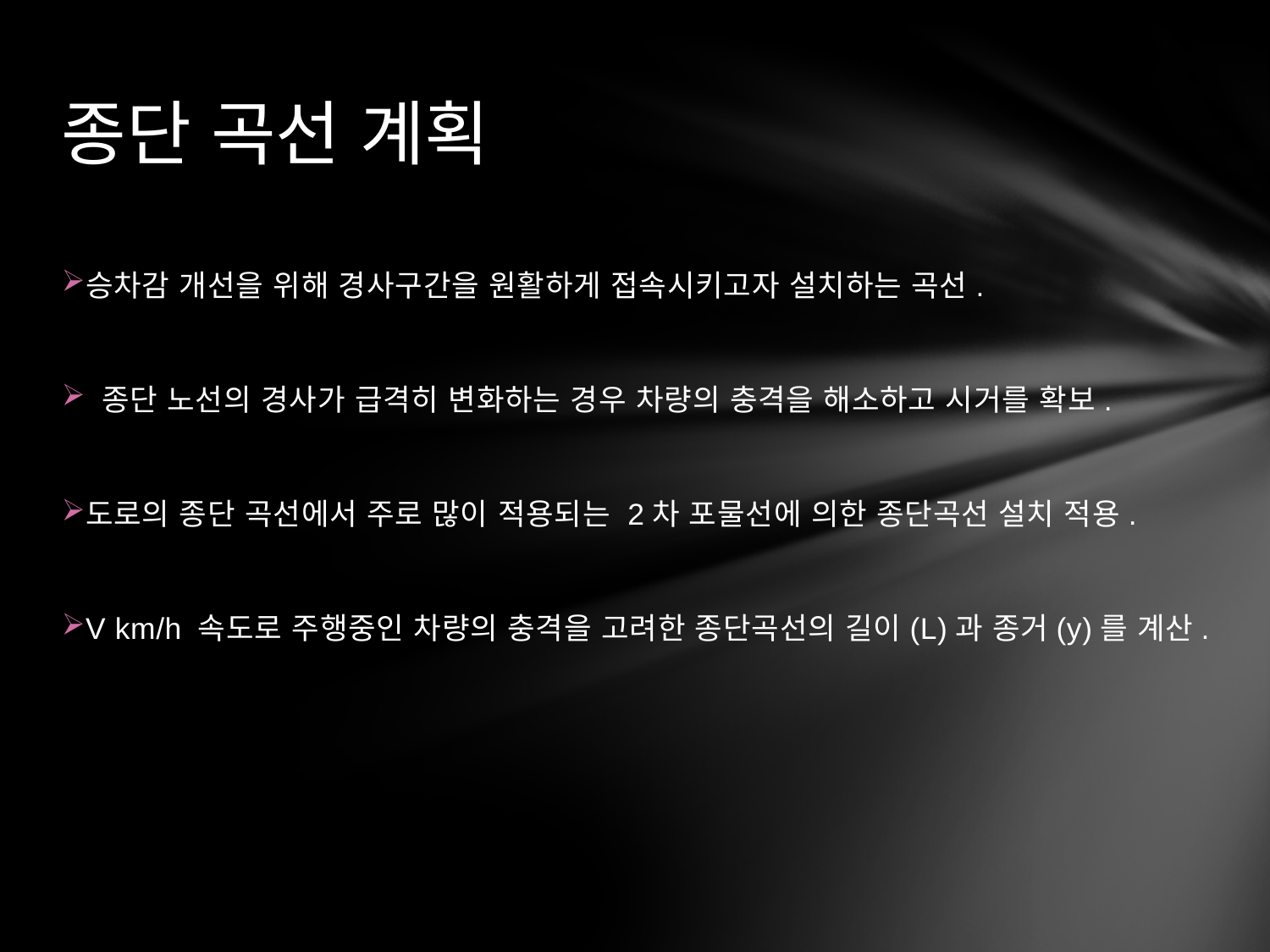

# 종단 곡선 계획

승차감 개선을 위해 경사구간을 원활하게 접속시키고자 설치하는 곡선.

 종단 노선의 경사가 급격히 변화하는 경우 차량의 충격을 해소하고 시거를 확보.

도로의 종단 곡선에서 주로 많이 적용되는 2차 포물선에 의한 종단곡선 설치 적용.

V km/h 속도로 주행중인 차량의 충격을 고려한 종단곡선의 길이(L)과 종거(y)를 계산.